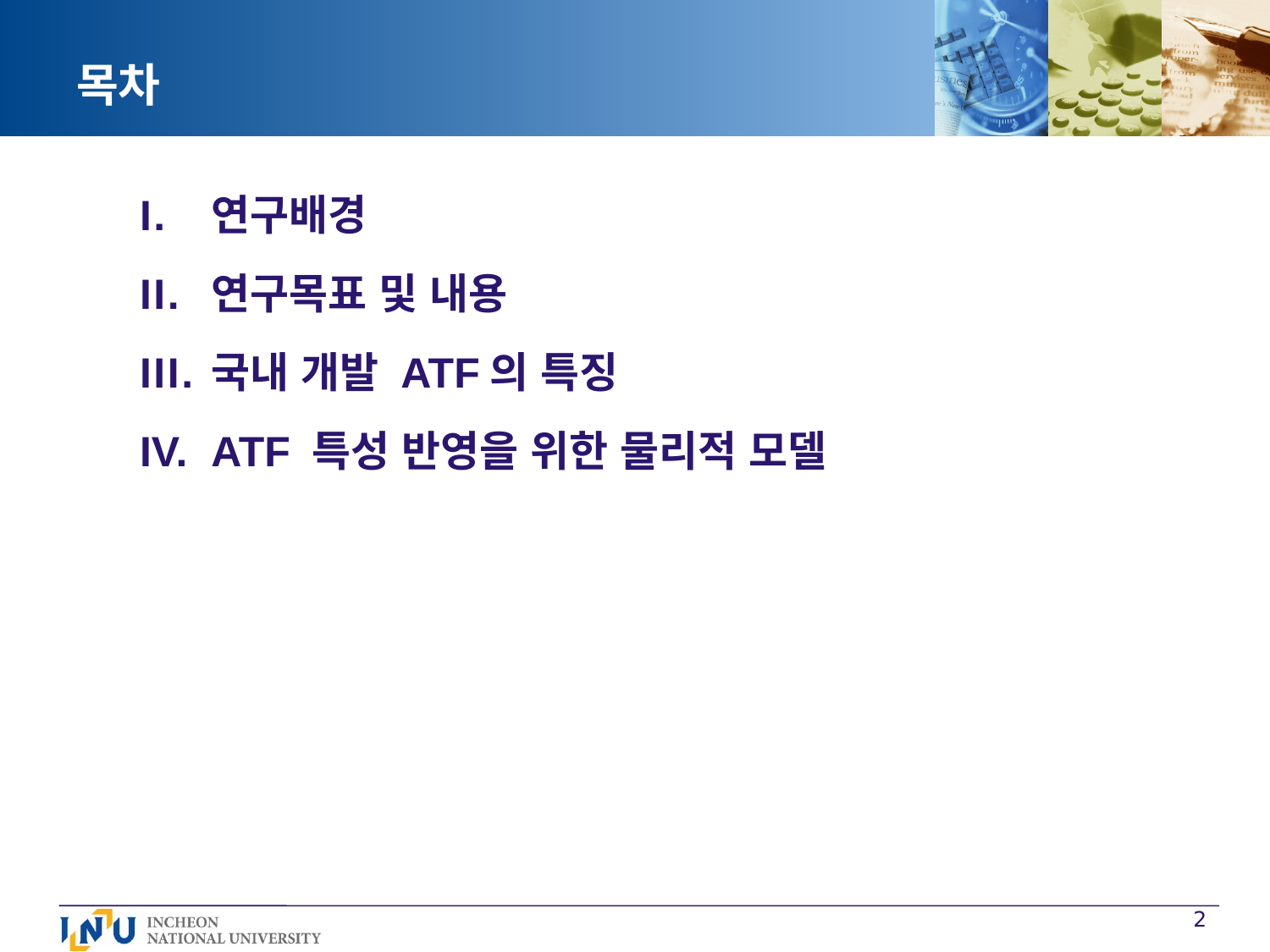

# 목차
연구배경
연구목표 및 내용
국내 개발 ATF의 특징
ATF 특성 반영을 위한 물리적 모델

2